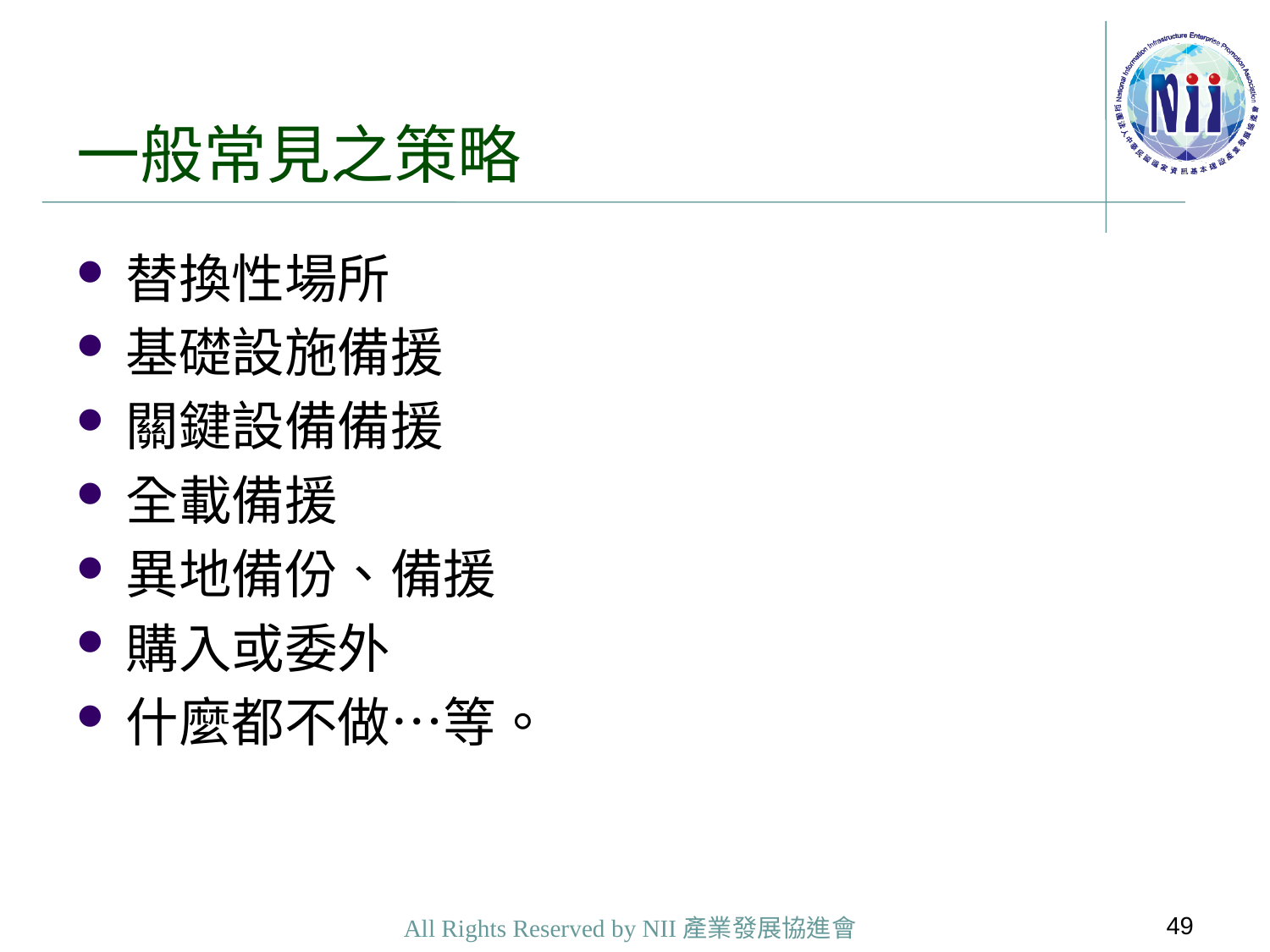

# 一般常見之策略
替換性場所
基礎設施備援
關鍵設備備援
全載備援
異地備份、備援
購入或委外
什麼都不做…等。
49
All Rights Reserved by NII產業發展協進會